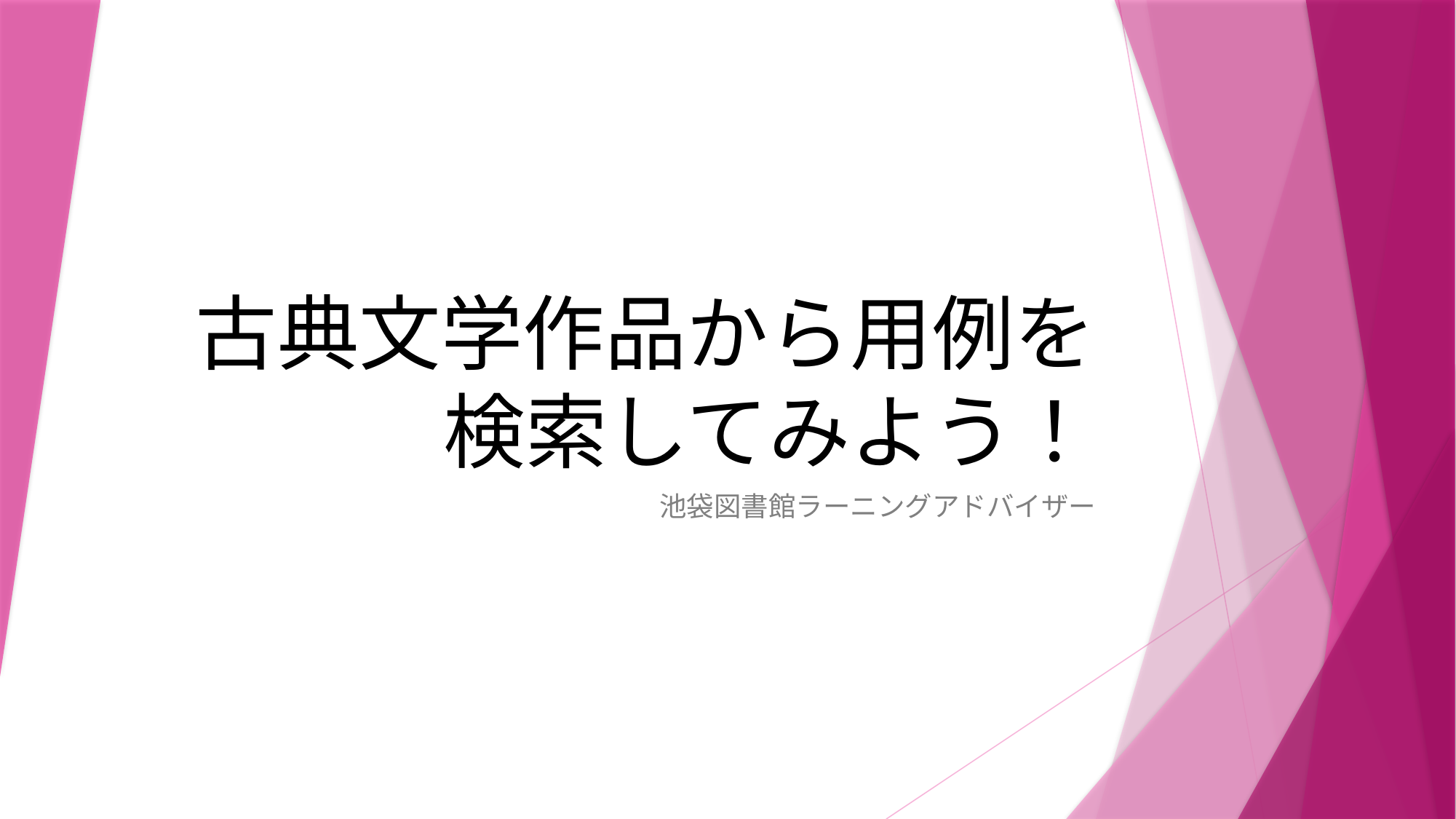

# 古典文学作品から用例を検索してみよう！
池袋図書館ラーニングアドバイザー